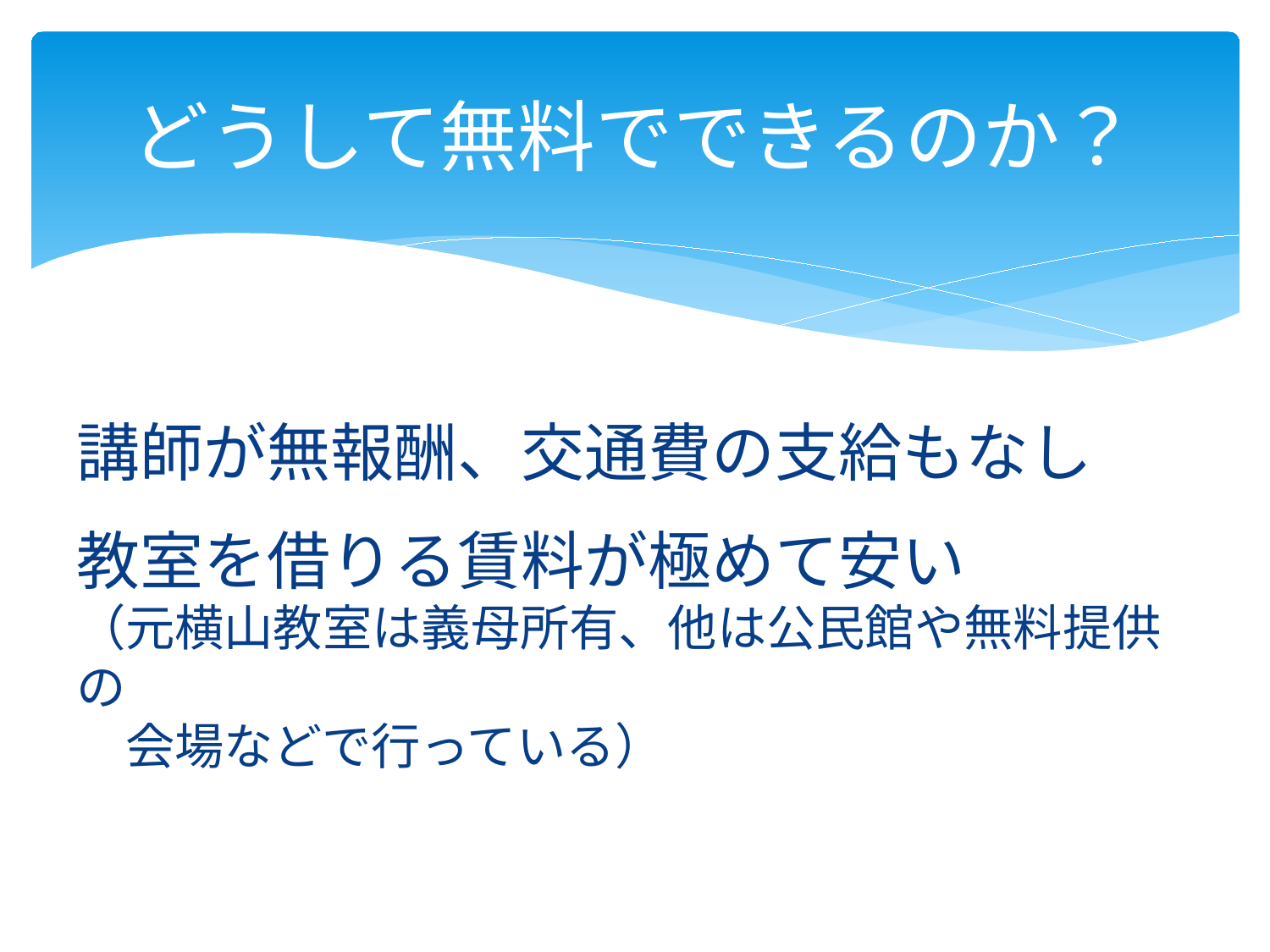

# どうして無料でできるのか？
講師が無報酬、交通費の支給もなし

教室を借りる賃料が極めて安い
（元横山教室は義母所有、他は公民館や無料提供の
　会場などで行っている）